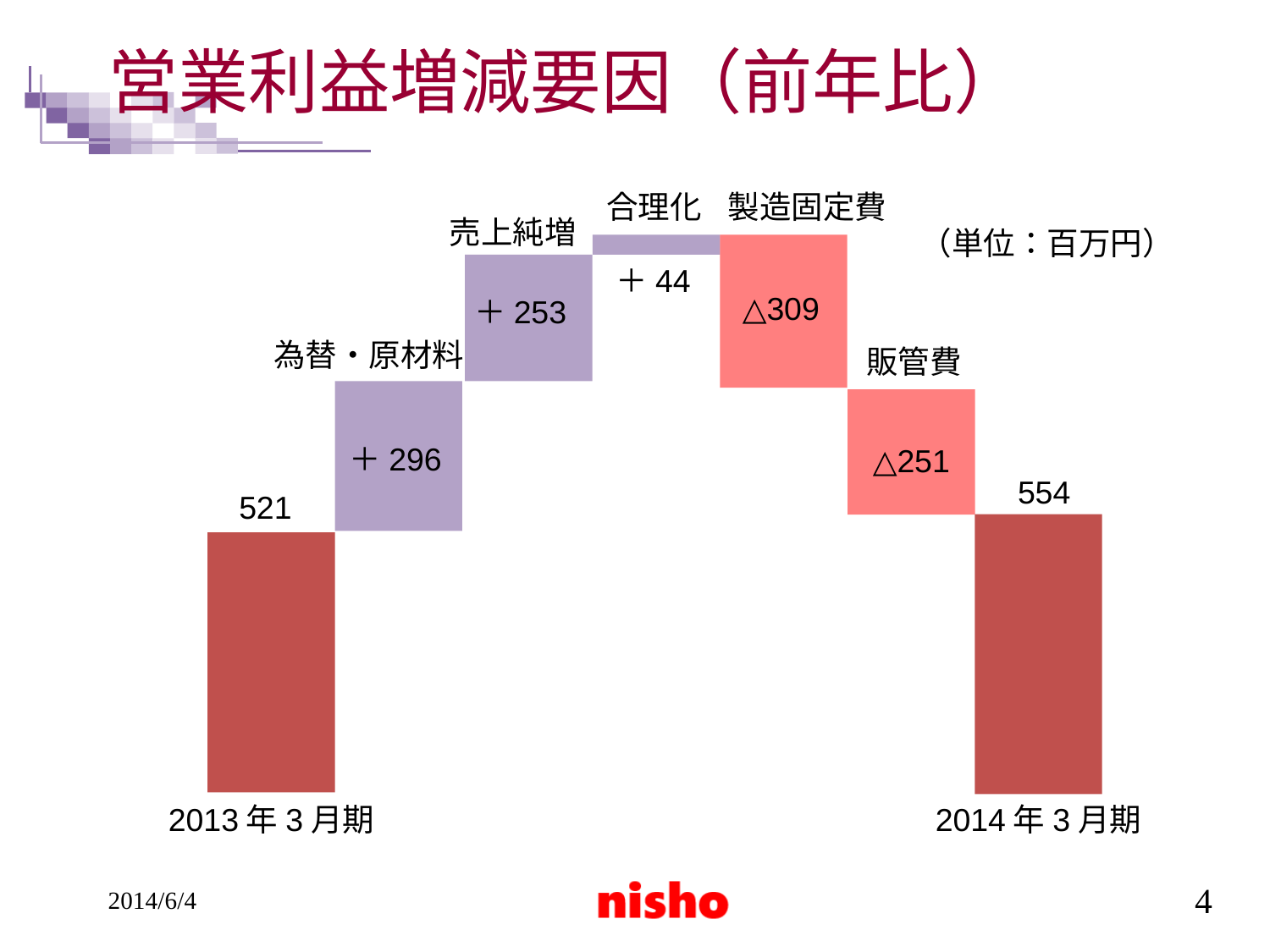

# 営業利益増減要因（前年比）
合理化
製造固定費
売上純増
（単位：百万円）

＋44
△309
＋253
為替・原材料
販管費

＋296
△251
554
521

2013年3月期
2014年3月期
2014/6/4
4